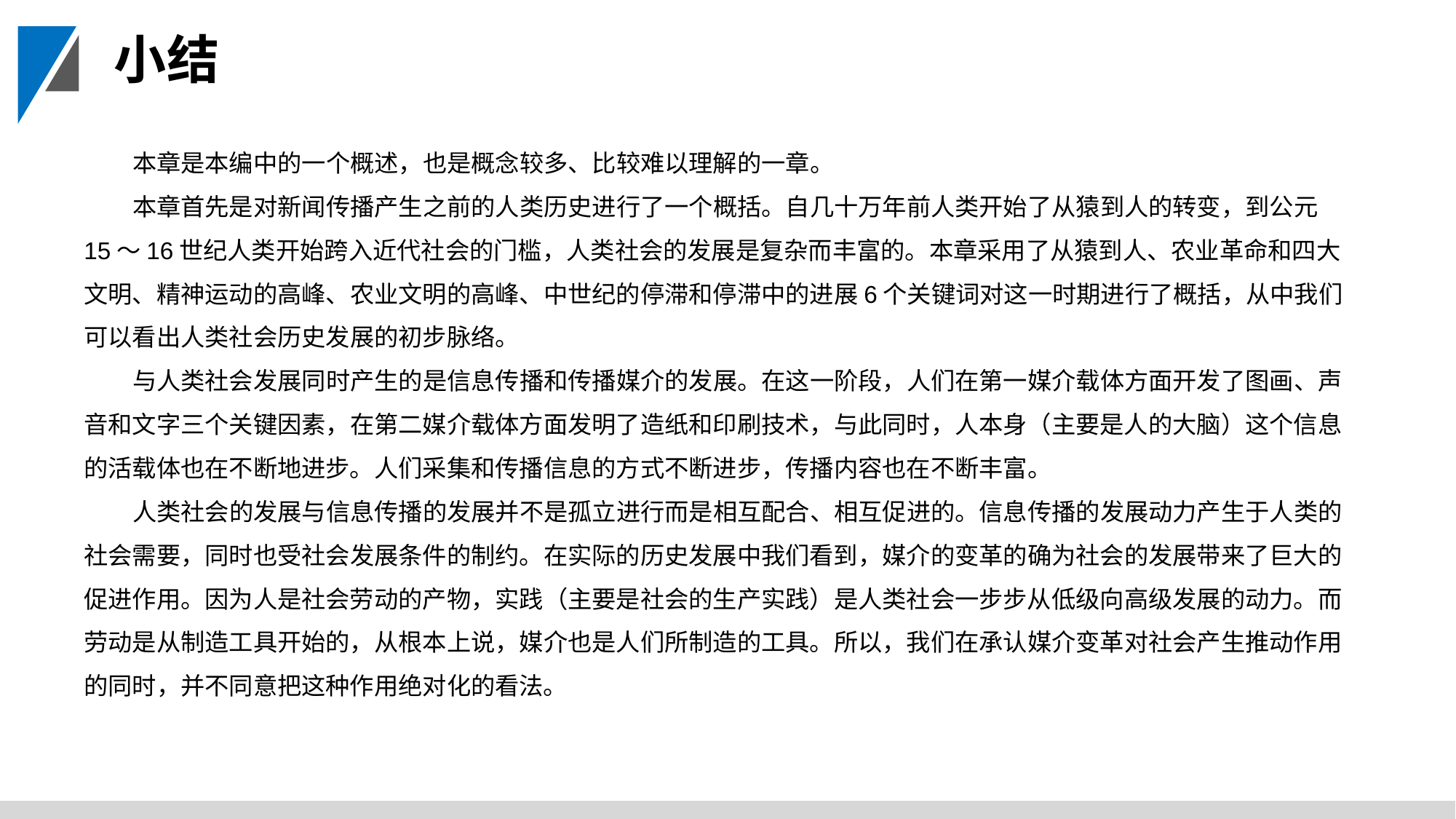

小结
本章是本编中的一个概述，也是概念较多、比较难以理解的一章。
本章首先是对新闻传播产生之前的人类历史进行了一个概括。自几十万年前人类开始了从猿到人的转变，到公元 15～16世纪人类开始跨入近代社会的门槛，人类社会的发展是复杂而丰富的。本章采用了从猿到人、农业革命和四大文明、精神运动的高峰、农业文明的高峰、中世纪的停滞和停滞中的进展6个关键词对这一时期进行了概括，从中我们可以看出人类社会历史发展的初步脉络。
与人类社会发展同时产生的是信息传播和传播媒介的发展。在这一阶段，人们在第一媒介载体方面开发了图画、声音和文字三个关键因素，在第二媒介载体方面发明了造纸和印刷技术，与此同时，人本身（主要是人的大脑）这个信息的活载体也在不断地进步。人们采集和传播信息的方式不断进步，传播内容也在不断丰富。
人类社会的发展与信息传播的发展并不是孤立进行而是相互配合、相互促进的。信息传播的发展动力产生于人类的社会需要，同时也受社会发展条件的制约。在实际的历史发展中我们看到，媒介的变革的确为社会的发展带来了巨大的促进作用。因为人是社会劳动的产物，实践（主要是社会的生产实践）是人类社会一步步从低级向高级发展的动力。而劳动是从制造工具开始的，从根本上说，媒介也是人们所制造的工具。所以，我们在承认媒介变革对社会产生推动作用的同时，并不同意把这种作用绝对化的看法。